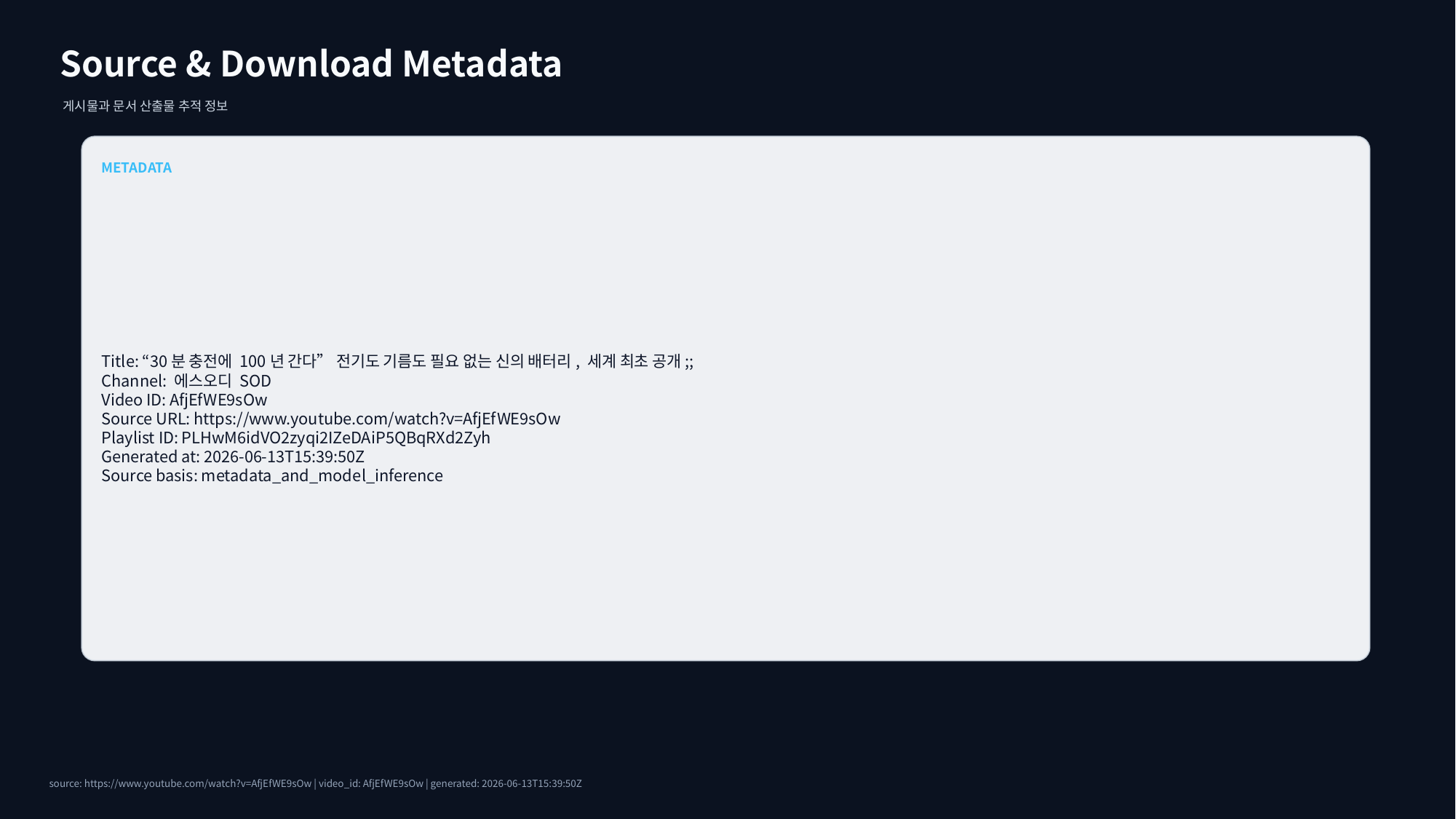

Source & Download Metadata
게시물과 문서 산출물 추적 정보

METADATA
Title: “30분 충전에 100년 간다” 전기도 기름도 필요 없는 신의 배터리, 세계 최초 공개;;
Channel: 에스오디 SOD
Video ID: AfjEfWE9sOw
Source URL: https://www.youtube.com/watch?v=AfjEfWE9sOw
Playlist ID: PLHwM6idVO2zyqi2IZeDAiP5QBqRXd2Zyh
Generated at: 2026-06-13T15:39:50Z
Source basis: metadata_and_model_inference
source: https://www.youtube.com/watch?v=AfjEfWE9sOw | video_id: AfjEfWE9sOw | generated: 2026-06-13T15:39:50Z